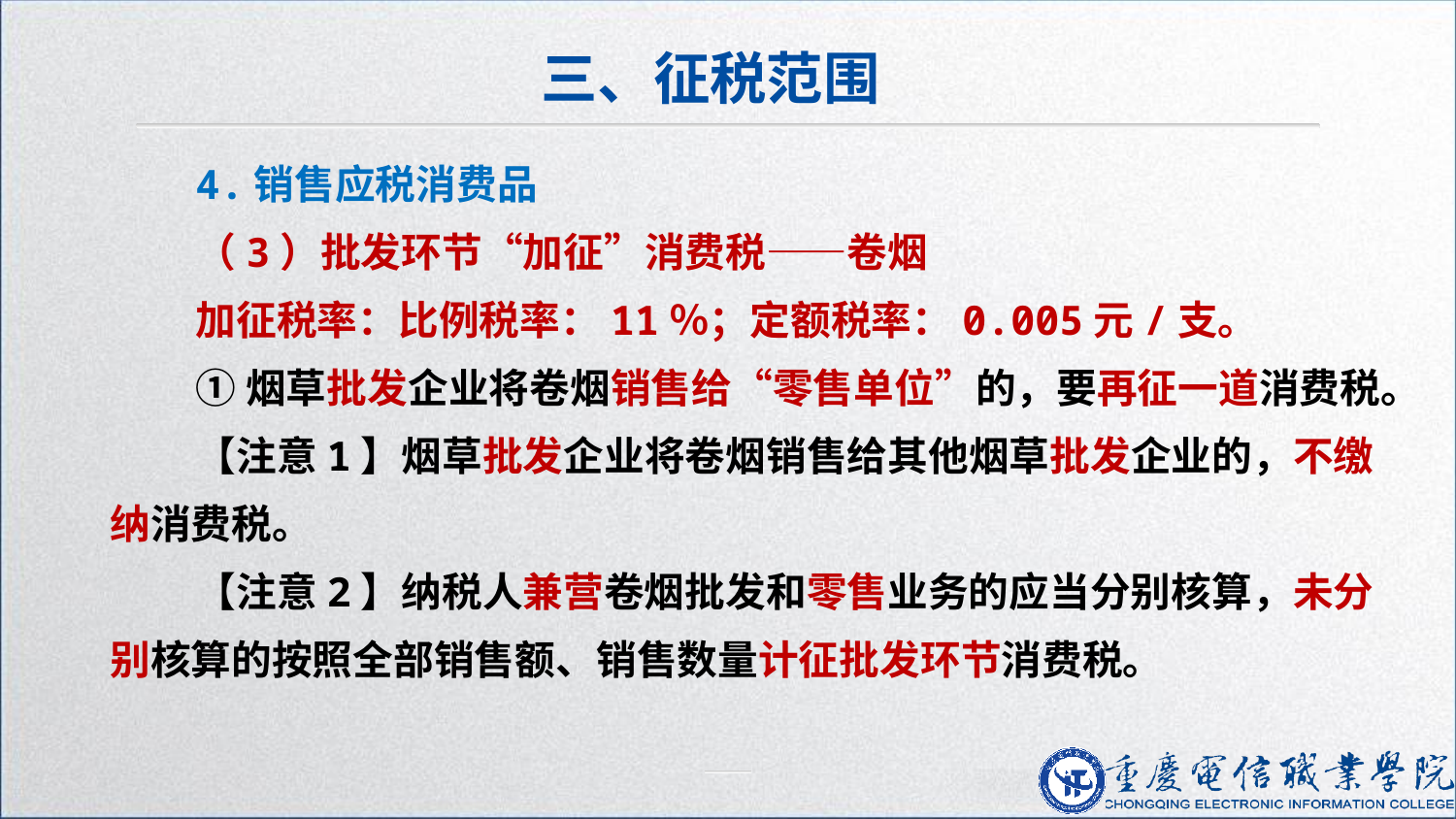

三、征税范围
4.销售应税消费品
（3）批发环节“加征”消费税——卷烟
加征税率：比例税率：11％；定额税率：0.005元/支。
①烟草批发企业将卷烟销售给“零售单位”的，要再征一道消费税。
【注意1】烟草批发企业将卷烟销售给其他烟草批发企业的，不缴纳消费税。
【注意2】纳税人兼营卷烟批发和零售业务的应当分别核算，未分别核算的按照全部销售额、销售数量计征批发环节消费税。